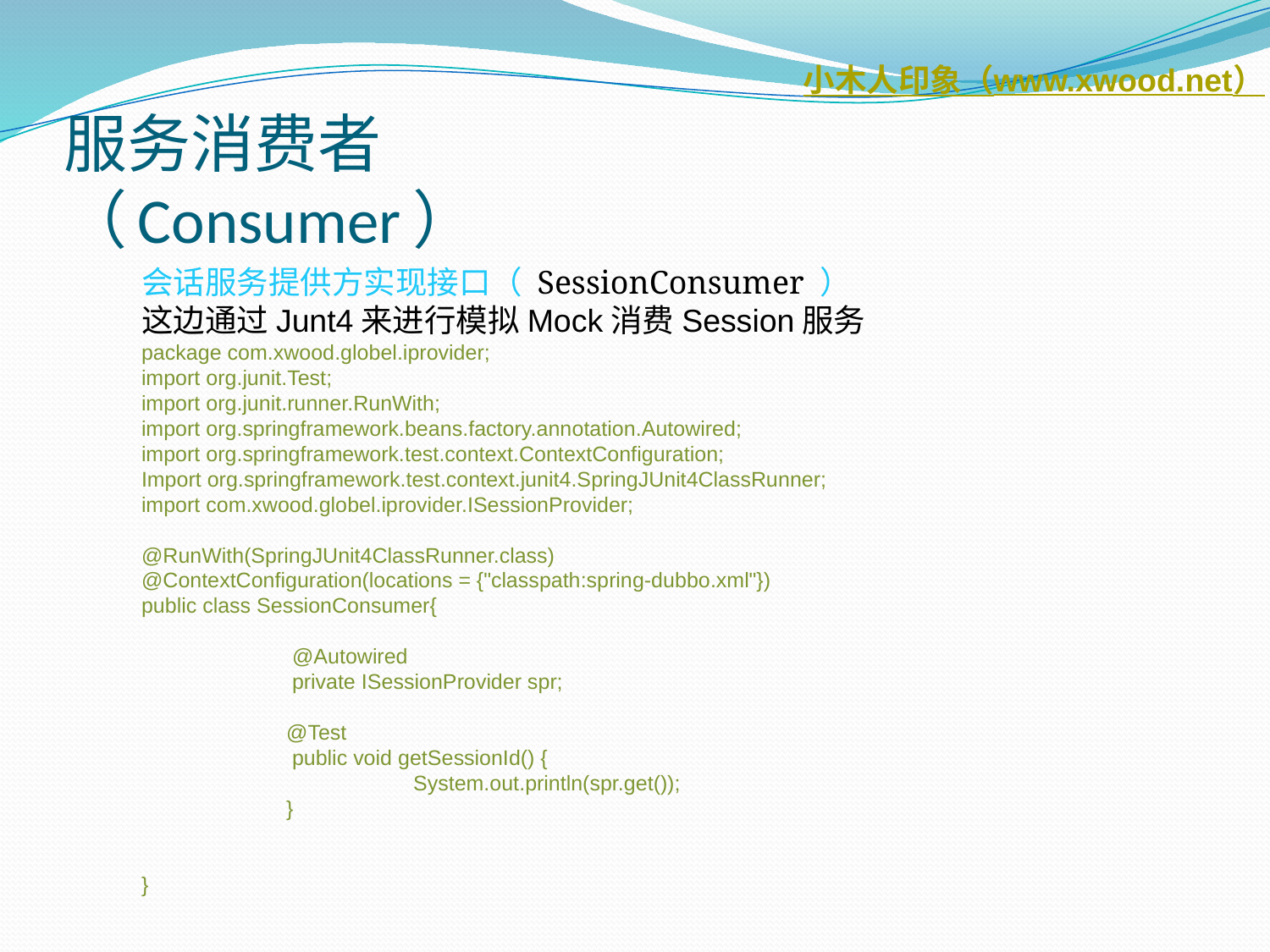

# 服务消费者 （Consumer）
会话服务提供方实现接口（ SessionConsumer ）
这边通过Junt4来进行模拟Mock消费Session服务
package com.xwood.globel.iprovider;
import org.junit.Test;
import org.junit.runner.RunWith;
import org.springframework.beans.factory.annotation.Autowired;
import org.springframework.test.context.ContextConfiguration;
Import org.springframework.test.context.junit4.SpringJUnit4ClassRunner;
import com.xwood.globel.iprovider.ISessionProvider;

@RunWith(SpringJUnit4ClassRunner.class)
@ContextConfiguration(locations = {"classpath:spring-dubbo.xml"})
public class SessionConsumer{

	    @Autowired
	    private ISessionProvider spr;

	   @Test
	    public void getSessionId() {
		   System.out.println(spr.get());
	   }

}